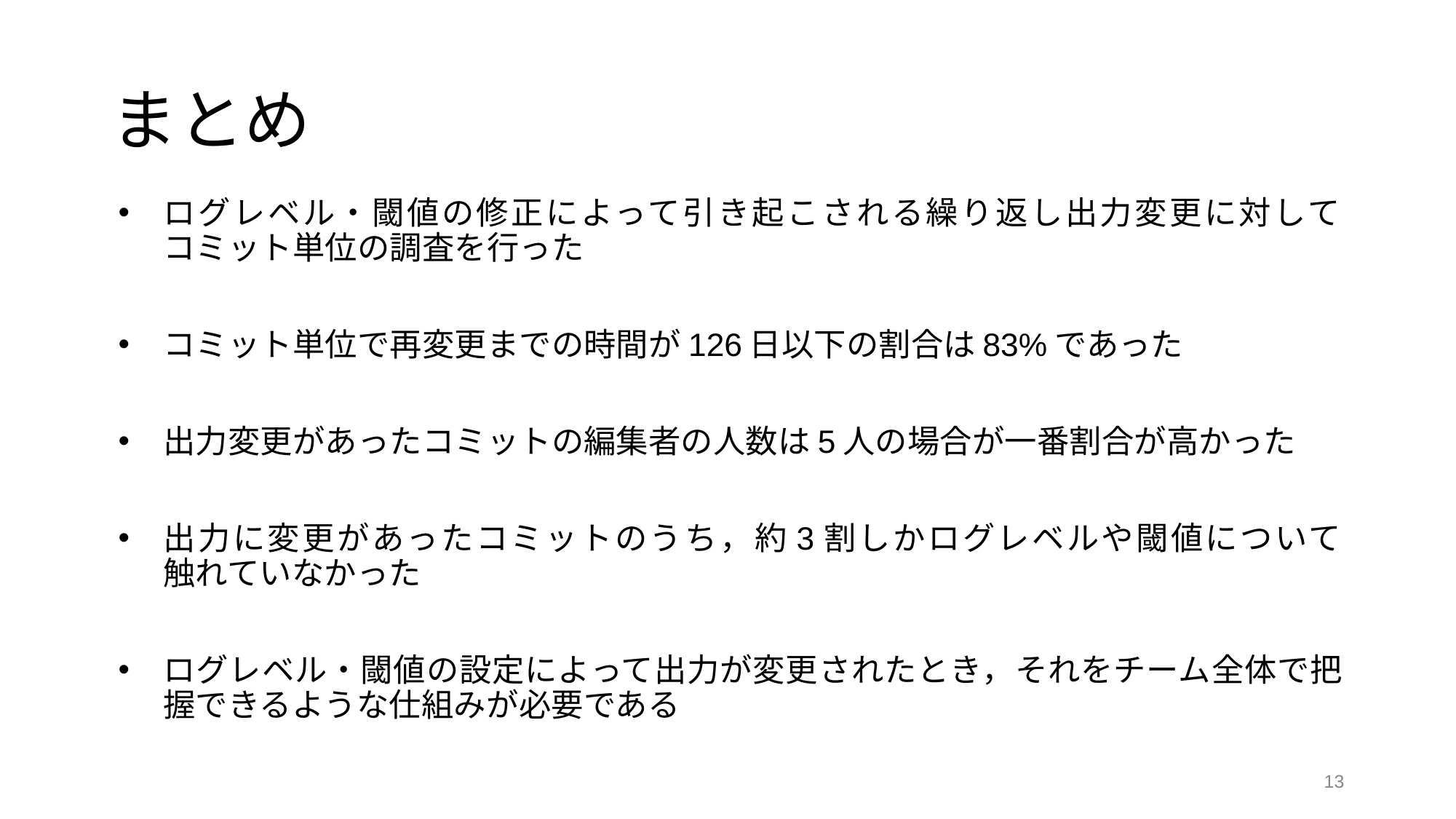

# まとめ
ログレベル・閾値の修正によって引き起こされる繰り返し出力変更に対して
コミット単位の調査を行った

コミット単位で再変更までの時間が126日以下の割合は83%であった

出力変更があったコミットの編集者の人数は5人の場合が一番割合が高かった

出力に変更があったコミットのうち，約3割しかログレベルや閾値について
触れていなかった

ログレベル・閾値の設定によって出力が変更されたとき，それをチーム全体で把握できるような仕組みが必要である

13